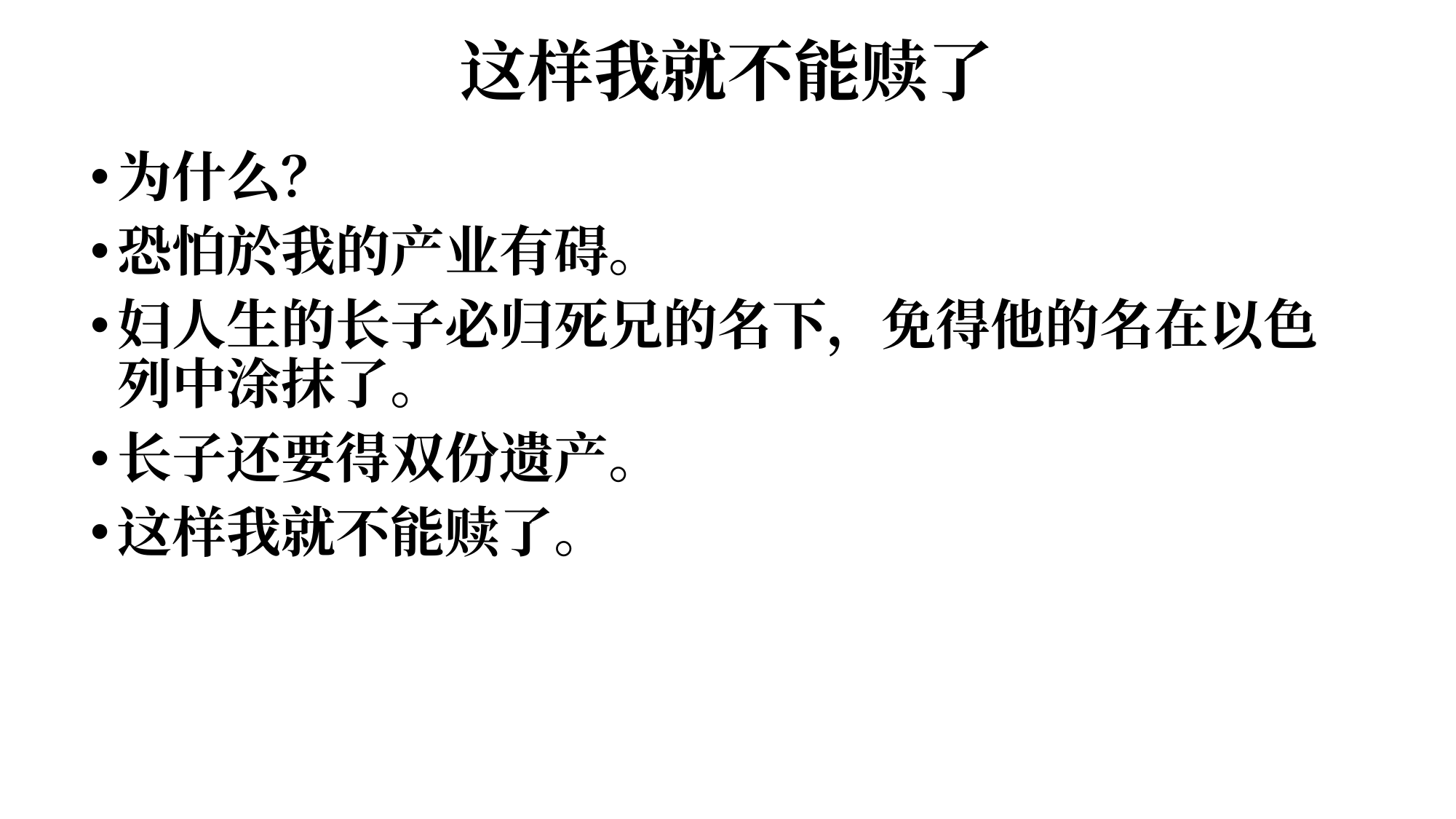

# 这样我就不能赎了
为什么？
恐怕於我的产业有碍。
妇人生的长子必归死兄的名下，免得他的名在以色列中涂抹了。
长子还要得双份遗产。
这样我就不能赎了。